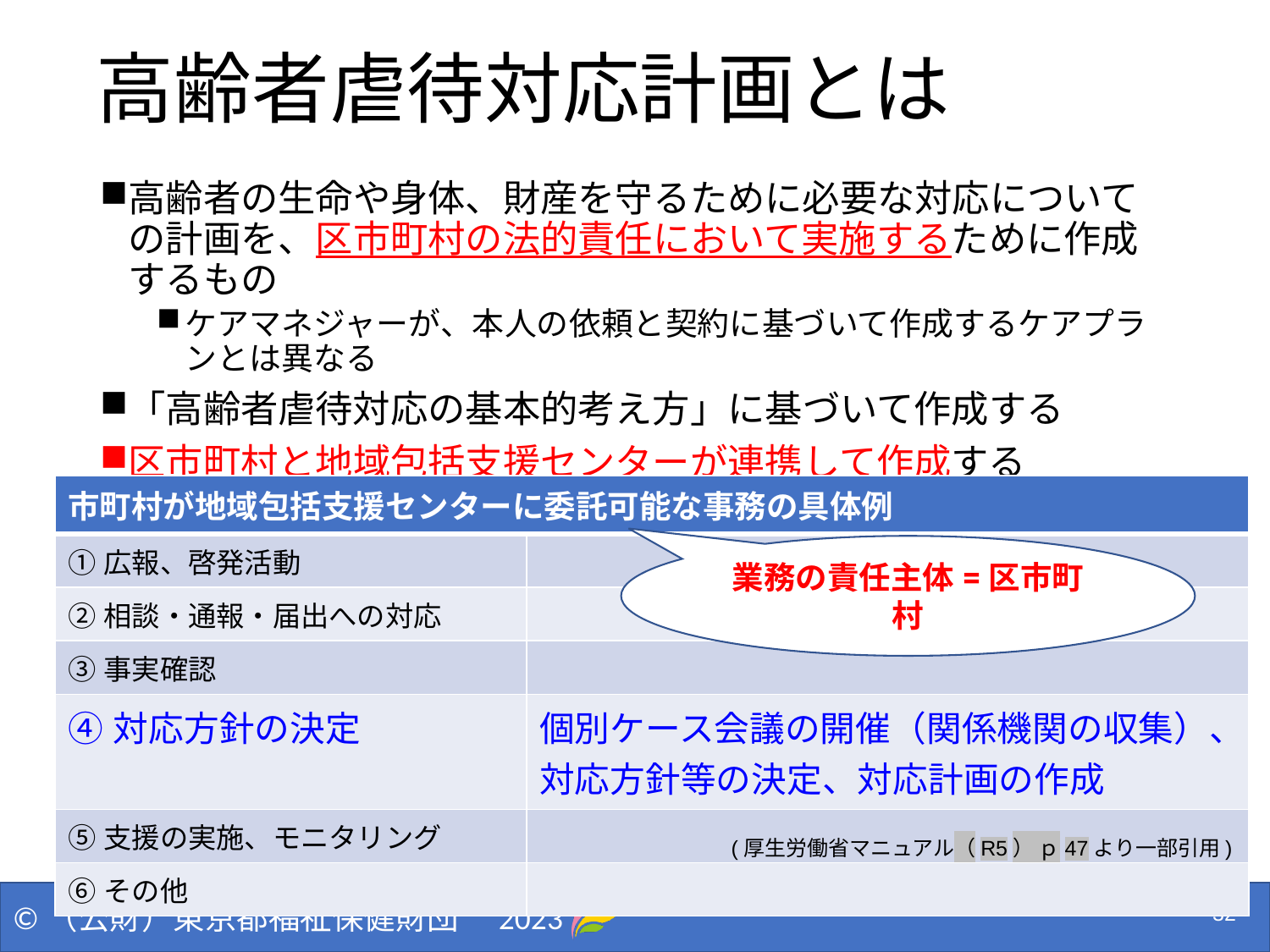

# 高齢者虐待対応計画とは
高齢者の生命や身体、財産を守るために必要な対応についての計画を、区市町村の法的責任において実施するために作成するもの
ケアマネジャーが、本人の依頼と契約に基づいて作成するケアプランとは異なる
「高齢者虐待対応の基本的考え方」に基づいて作成する
区市町村と地域包括支援センターが連携して作成する

| 市町村が地域包括支援センターに委託可能な事務の具体例 |  |
| --- | --- |
| ①広報、啓発活動 |  |
| ②相談・通報・届出への対応 |  |
| ③事実確認 |  |
| ④対応方針の決定 | 個別ケース会議の開催（関係機関の収集）、 対応方針等の決定、対応計画の作成 |
| ⑤支援の実施、モニタリング |  |
| ⑥その他 |  |
業務の責任主体=区市町村
(厚生労働省マニュアル（R5） ｐ47より一部引用)
32